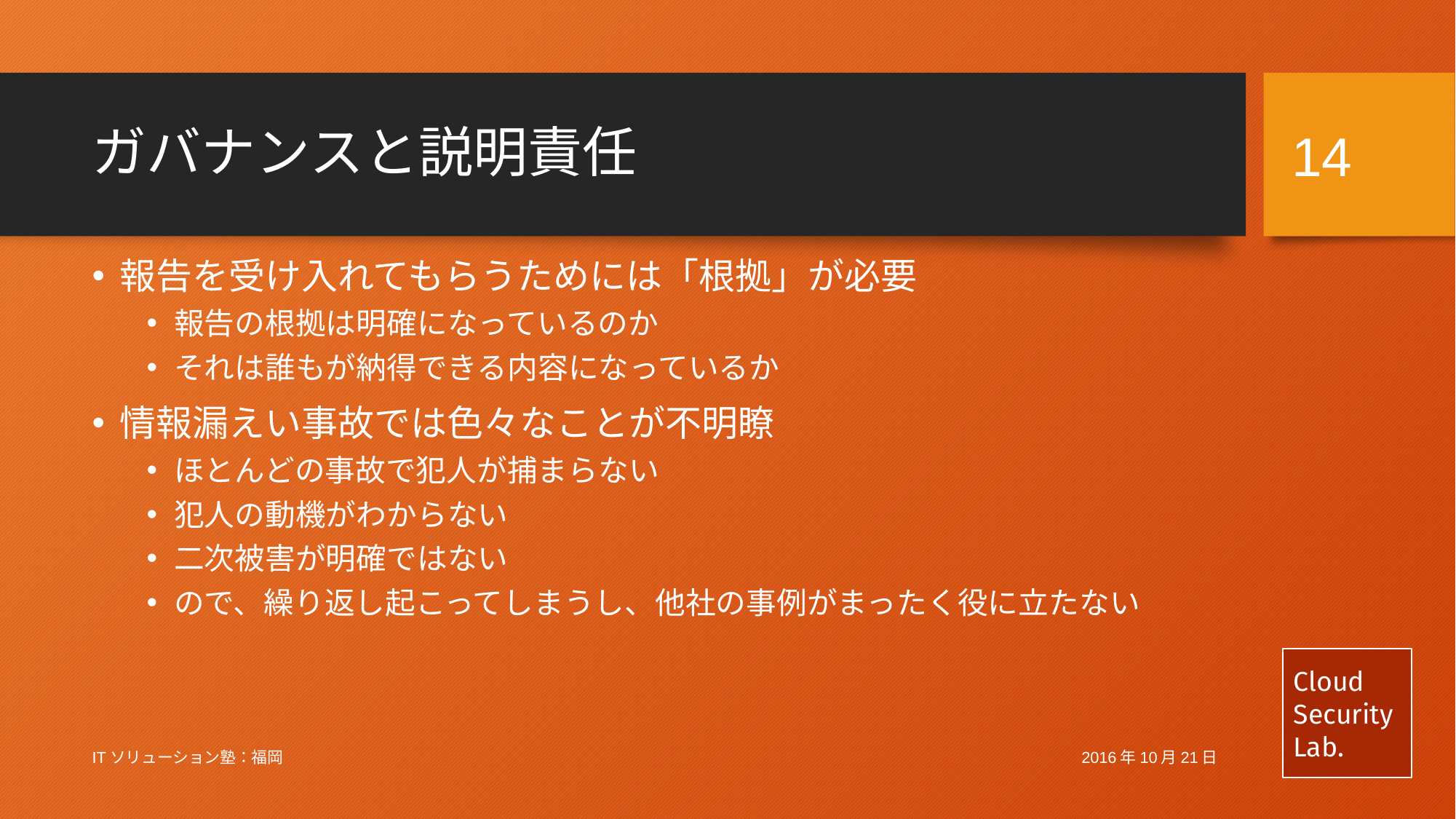

14
# ガバナンスと説明責任
報告を受け入れてもらうためには「根拠」が必要
報告の根拠は明確になっているのか
それは誰もが納得できる内容になっているか
情報漏えい事故では色々なことが不明瞭
ほとんどの事故で犯人が捕まらない
犯人の動機がわからない
二次被害が明確ではない
ので、繰り返し起こってしまうし、他社の事例がまったく役に立たない

2016年10月21日
ITソリューション塾：福岡